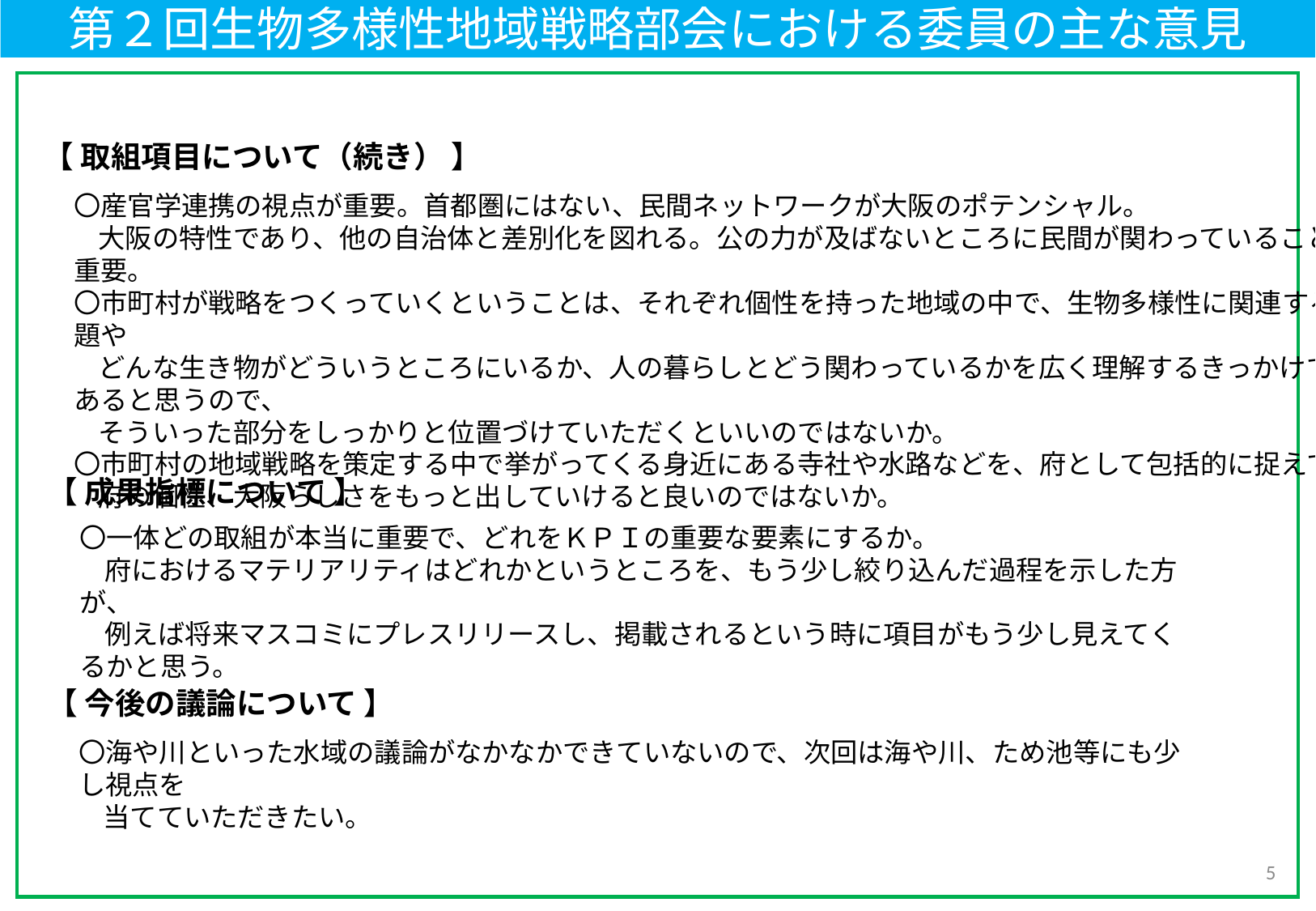

第２回生物多様性地域戦略部会における委員の主な意見

【 取組項目について（続き） 】
〇産官学連携の視点が重要。首都圏にはない、民間ネットワークが大阪のポテンシャル。
   大阪の特性であり、他の自治体と差別化を図れる。公の力が及ばないところに民間が関わっていることが重要。
〇市町村が戦略をつくっていくということは、それぞれ個性を持った地域の中で、生物多様性に関連する課題や
   どんな生き物がどういうところにいるか、人の暮らしとどう関わっているかを広く理解するきっかけでもあると思うので、
   そういった部分をしっかりと位置づけていただくといいのではないか。
〇市町村の地域戦略を策定する中で挙がってくる身近にある寺社や水路などを、府として包括的に捉えて、
   府の個性、大阪らしさをもっと出していけると良いのではないか。
【 成果指標について 】
〇一体どの取組が本当に重要で、どれをＫＰＩの重要な要素にするか。
   府におけるマテリアリティはどれかというところを、もう少し絞り込んだ過程を示した方が、
   例えば将来マスコミにプレスリリースし、掲載されるという時に項目がもう少し見えてくるかと思う。

【 今後の議論について 】
〇海や川といった水域の議論がなかなかできていないので、次回は海や川、ため池等にも少し視点を
   当てていただきたい。
5